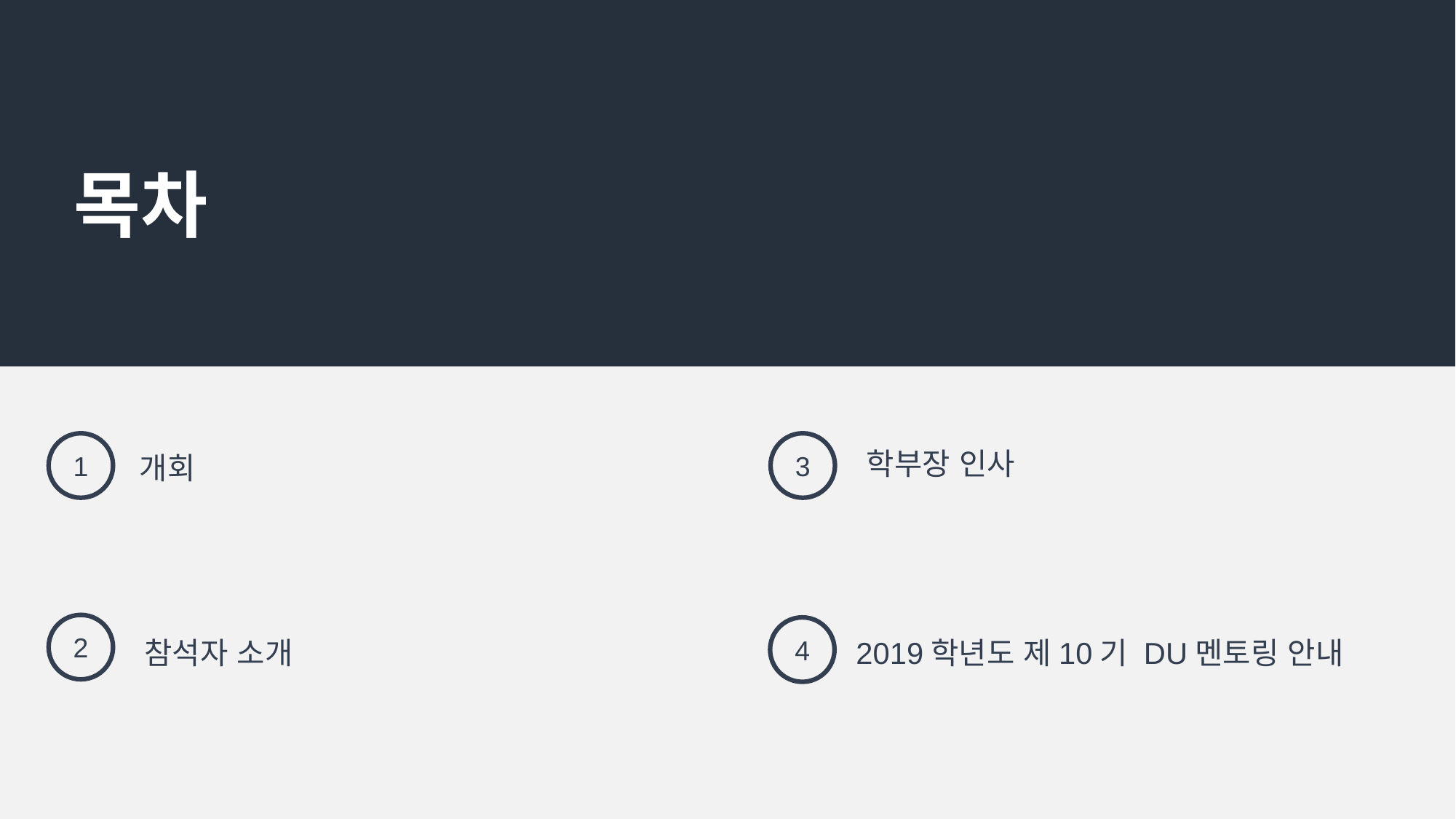

목차

1
개회

3
학부장 인사

2
참석자 소개

4
2019학년도 제10기 DU멘토링 안내